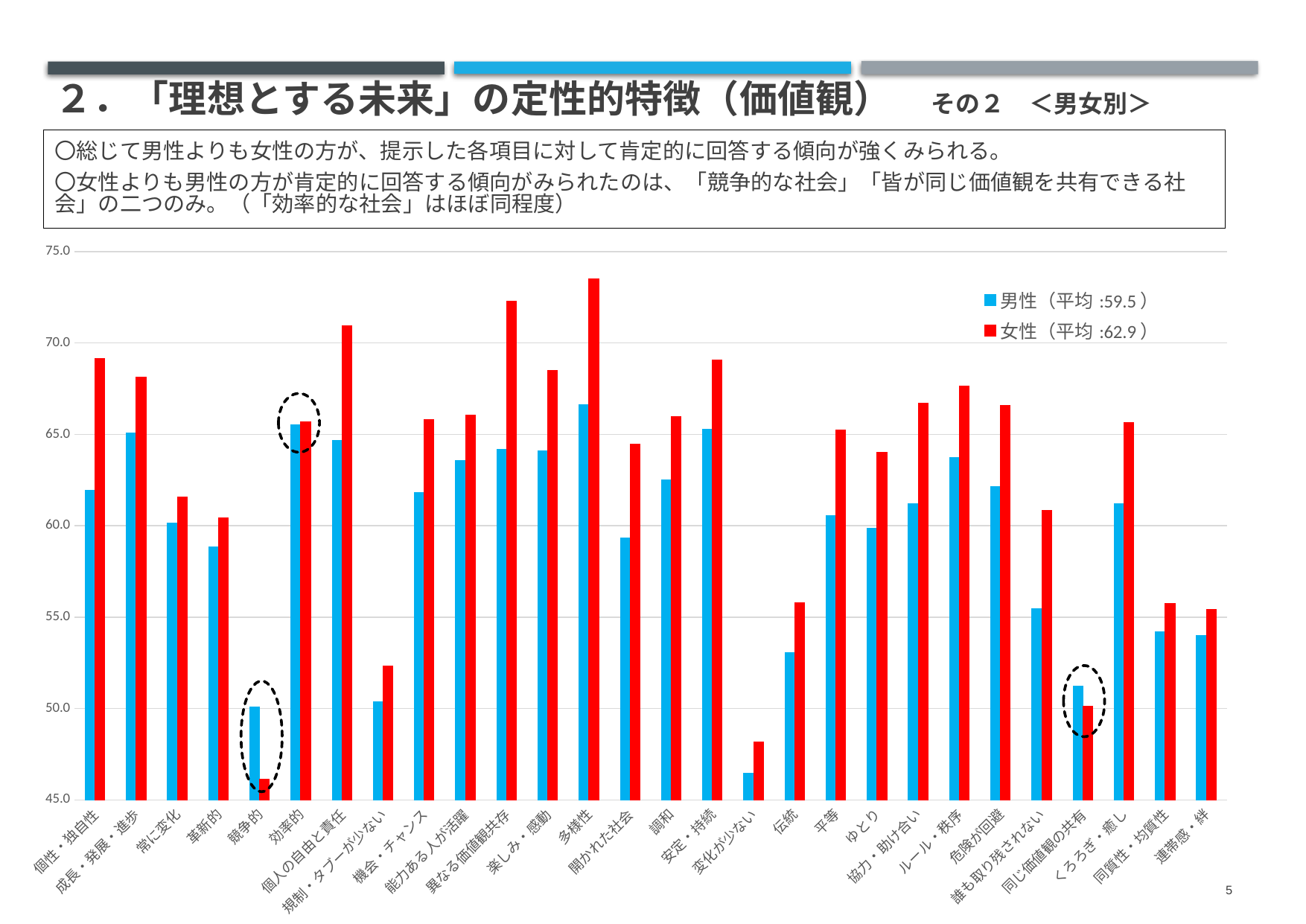

# ２．「理想とする未来」の定性的特徴（価値観）　その２　＜男女別＞
〇総じて男性よりも女性の方が、提示した各項目に対して肯定的に回答する傾向が強くみられる。
〇女性よりも男性の方が肯定的に回答する傾向がみられたのは、「競争的な社会」「皆が同じ価値観を共有できる社会」の二つのみ。（「効率的な社会」はほぼ同程度）

### Chart

| Category | 男性（平均:59.5） | 女性（平均:62.9） |
|---|---|---|
| 個性・独自性 | 61.95442875481386 | 69.16720674011665 |
| 成長・発展・進歩 | 65.06739409499357 | 68.11406351263773 |
| 常に変化 | 60.157252888318354 | 61.56837329876864 |
| 革新的 | 58.84146341463415 | 60.43421905379132 |
| 競争的 | 50.080231065468546 | 46.12767336357744 |
| 効率的 | 65.53273427471117 | 65.699935191186 |
| 個人の自由と責任 | 64.68228498074454 | 70.949449125081 |
| 規制・タブーが少ない | 50.38510911424903 | 52.33311730395333 |
| 機会・チャンス | 61.82605905006418 | 65.8295528191834 |
| 能力ある人が活躍 | 63.55905006418486 | 66.07258587167854 |
| 異なる価値観共存 | 64.18485237483954 | 72.27802981205444 |
| 楽しみ・感動 | 64.10462130937098 | 68.50291639662994 |
| 多様性 | 66.60783055198974 | 73.49319507453014 |
| 開かれた社会 | 59.33889602053915 | 64.45236552171096 |
| 調和 | 62.516046213093716 | 65.99157485418017 |
| 安定・持続 | 65.29204107830552 | 69.08619572261827 |
| 変化が少ない | 46.45378690629012 | 48.169151004536616 |
| 伝統 | 53.06482670089859 | 55.78418664938431 |
| 平等 | 60.54236200256739 | 65.2300712896954 |
| ゆとり | 59.868421052631575 | 63.99870382372002 |
| 協力・助け合い | 61.200256739409504 | 66.72067401166558 |
| ルール・秩序 | 63.75160462130937 | 67.62799740764744 |
| 危険が回避 | 62.16302952503209 | 66.59105638366817 |
| 誰も取り残されない | 55.43966623876764 | 60.82307193778354 |
| 同じ価値観の共有 | 51.21951219512196 | 50.12961762799741 |
| くろろぎ・癒し | 61.216302952503206 | 65.6351263771873 |
| 同質性・均質性 | 54.18806161745828 | 55.75178224238496 |
| 連帯感・絆 | 53.97946084724005 | 55.42773817239144 |
5